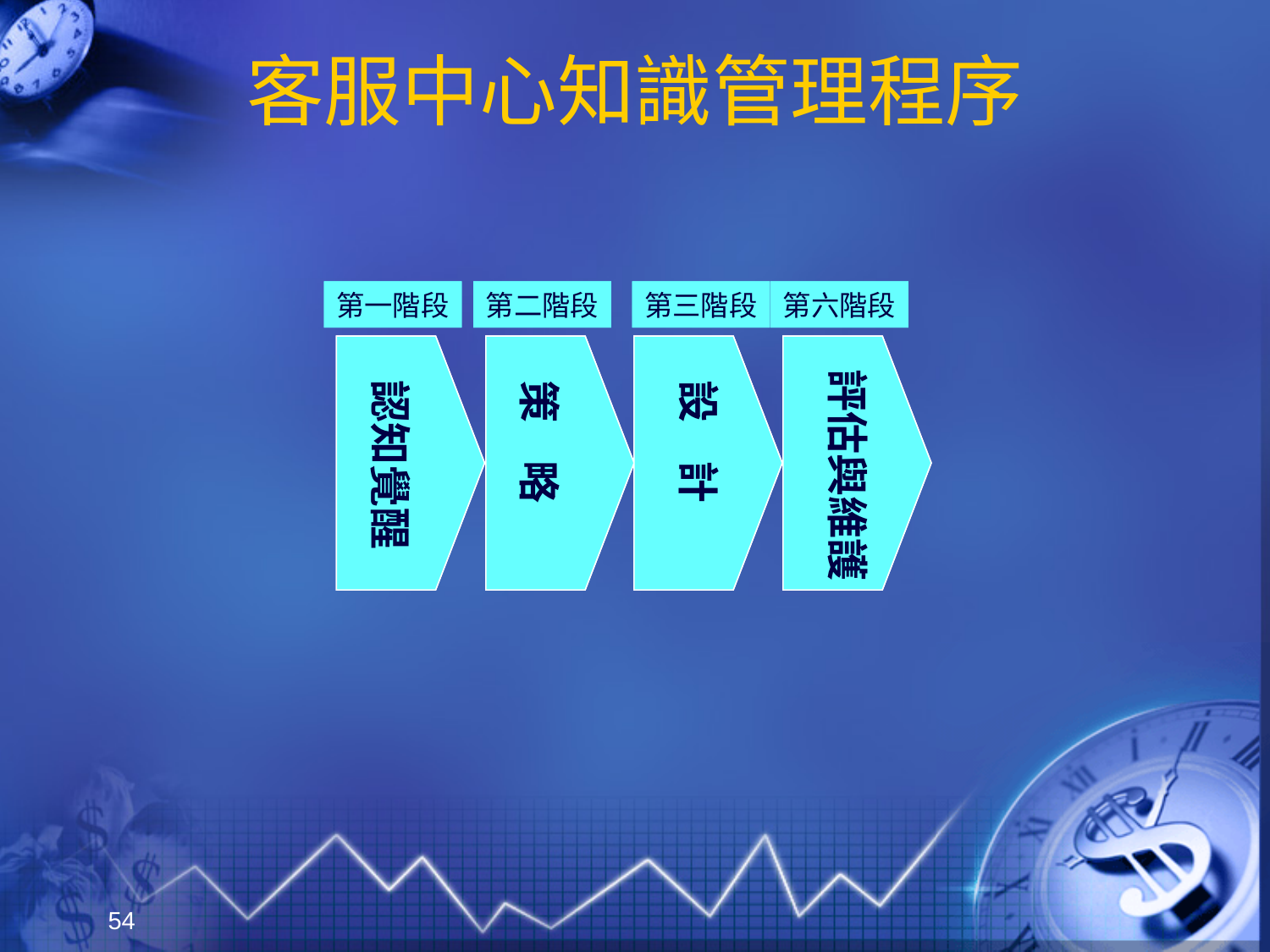

# 客服中心知識管理程序
第一階段
第一階段
第二階段
第二階段
第三階段
第三階段
第六階段
第六階段

評估與維護
評估與維護
認知覺醒
認知覺醒
策    略
策    略
設    計
設    計
54